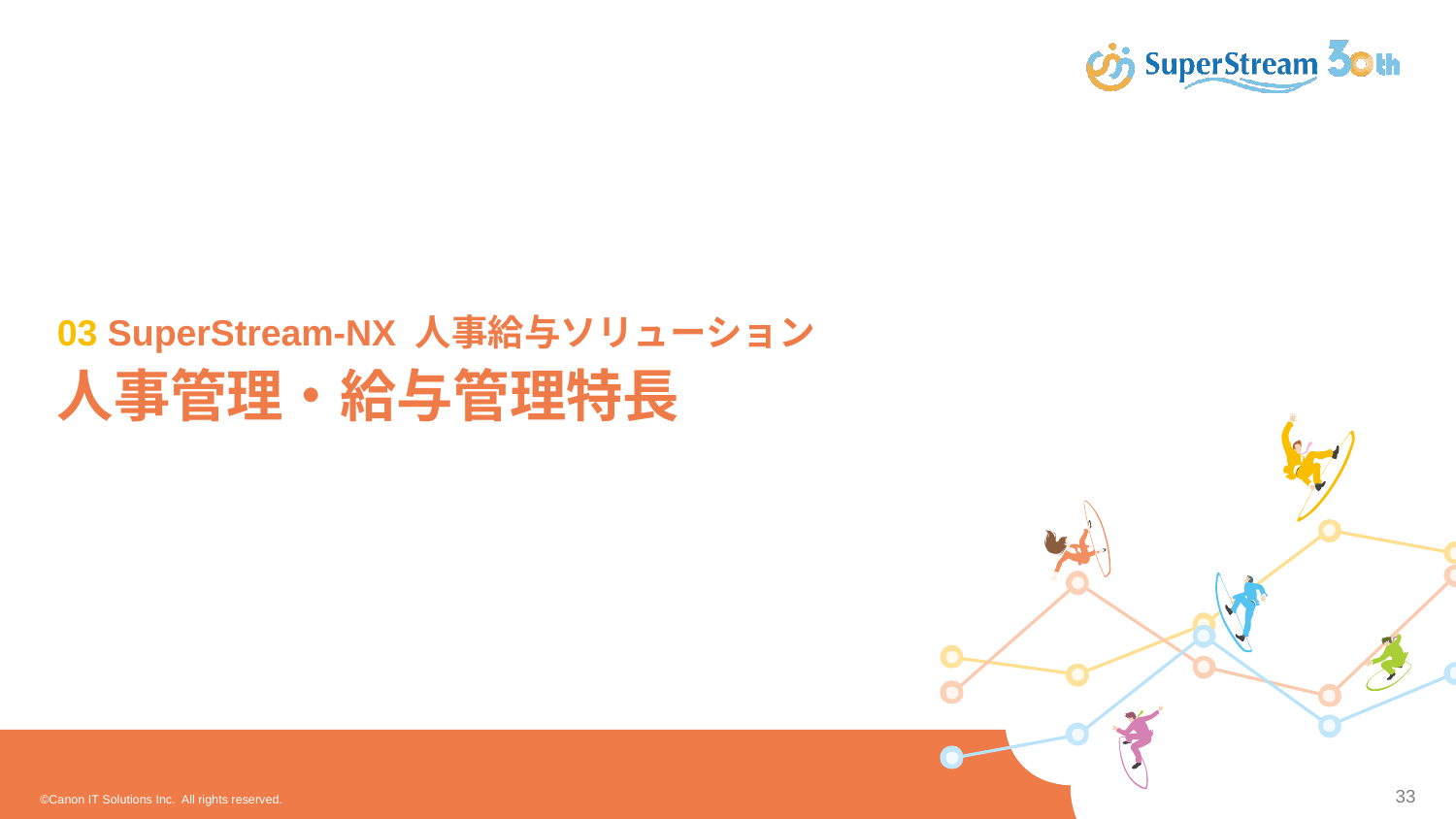

# 03 SuperStream-NX 人事給与ソリューション 人事管理・給与管理特長
©Canon IT Solutions Inc.  All rights reserved.
33